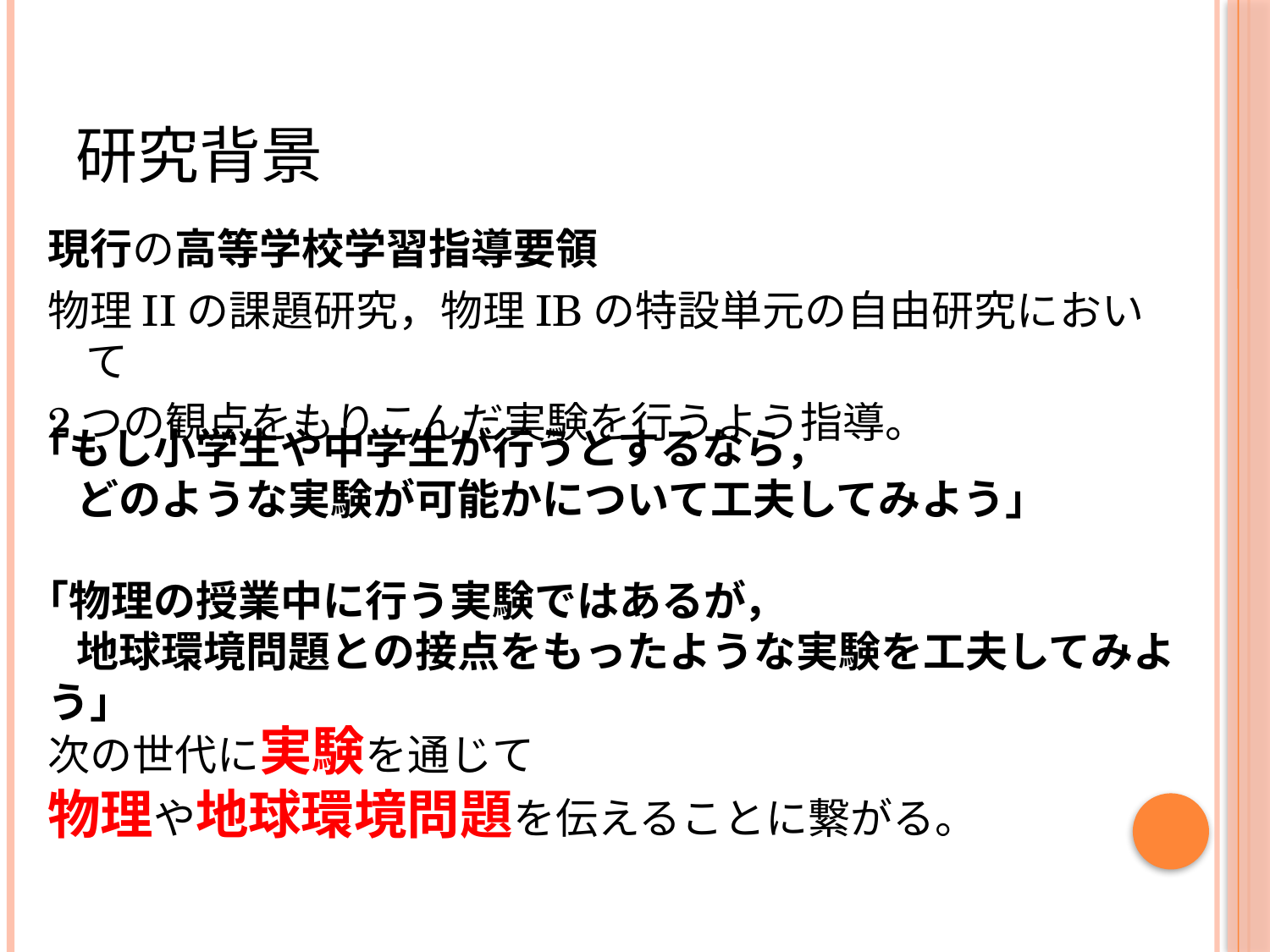

# 研究背景
現行の高等学校学習指導要領
物理IIの課題研究，物理IBの特設単元の自由研究において
2つの観点をもりこんだ実験を行うよう指導。
｢もし小学生や中学生が行うとするなら，
  どのような実験が可能かについて工夫してみよう｣

｢物理の授業中に行う実験ではあるが，
  地球環境問題との接点をもったような実験を工夫してみよう｣
次の世代に実験を通じて
物理や地球環境問題を伝えることに繋がる。